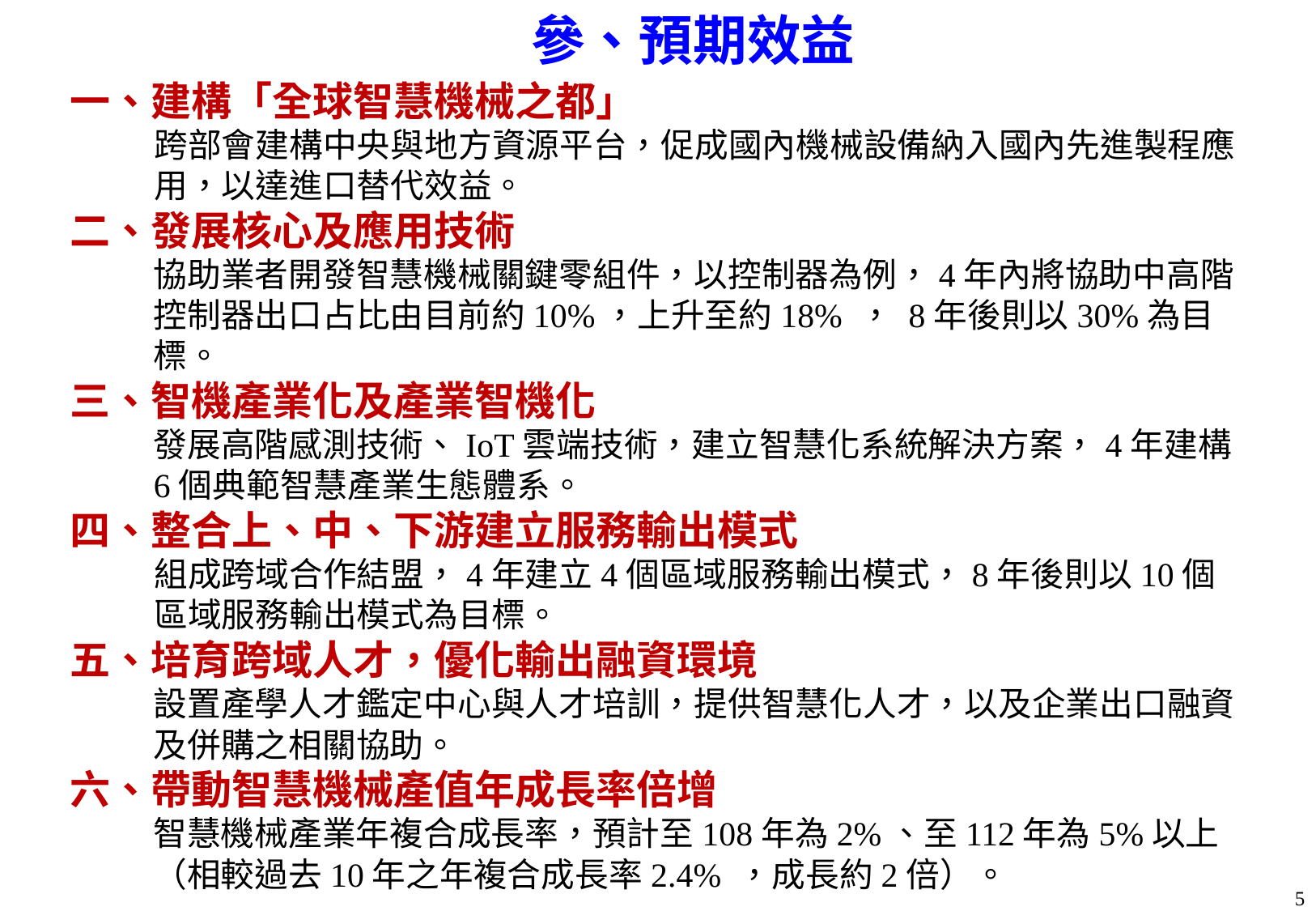

參、預期效益
一、建構「全球智慧機械之都」
跨部會建構中央與地方資源平台，促成國內機械設備納入國內先進製程應用，以達進口替代效益。
二、發展核心及應用技術
協助業者開發智慧機械關鍵零組件，以控制器為例，4年內將協助中高階控制器出口占比由目前約10%，上升至約18% ， 8年後則以30%為目標。
三、智機產業化及產業智機化
發展高階感測技術、IoT雲端技術，建立智慧化系統解決方案，4年建構6個典範智慧產業生態體系。
四、整合上、中、下游建立服務輸出模式
組成跨域合作結盟，4年建立4個區域服務輸出模式，8年後則以10個區域服務輸出模式為目標。
五、培育跨域人才，優化輸出融資環境
設置產學人才鑑定中心與人才培訓，提供智慧化人才，以及企業出口融資及併購之相關協助。
六、帶動智慧機械產值年成長率倍增
智慧機械產業年複合成長率，預計至108年為2%、至112年為5%以上
（相較過去10年之年複合成長率2.4% ，成長約2倍）。